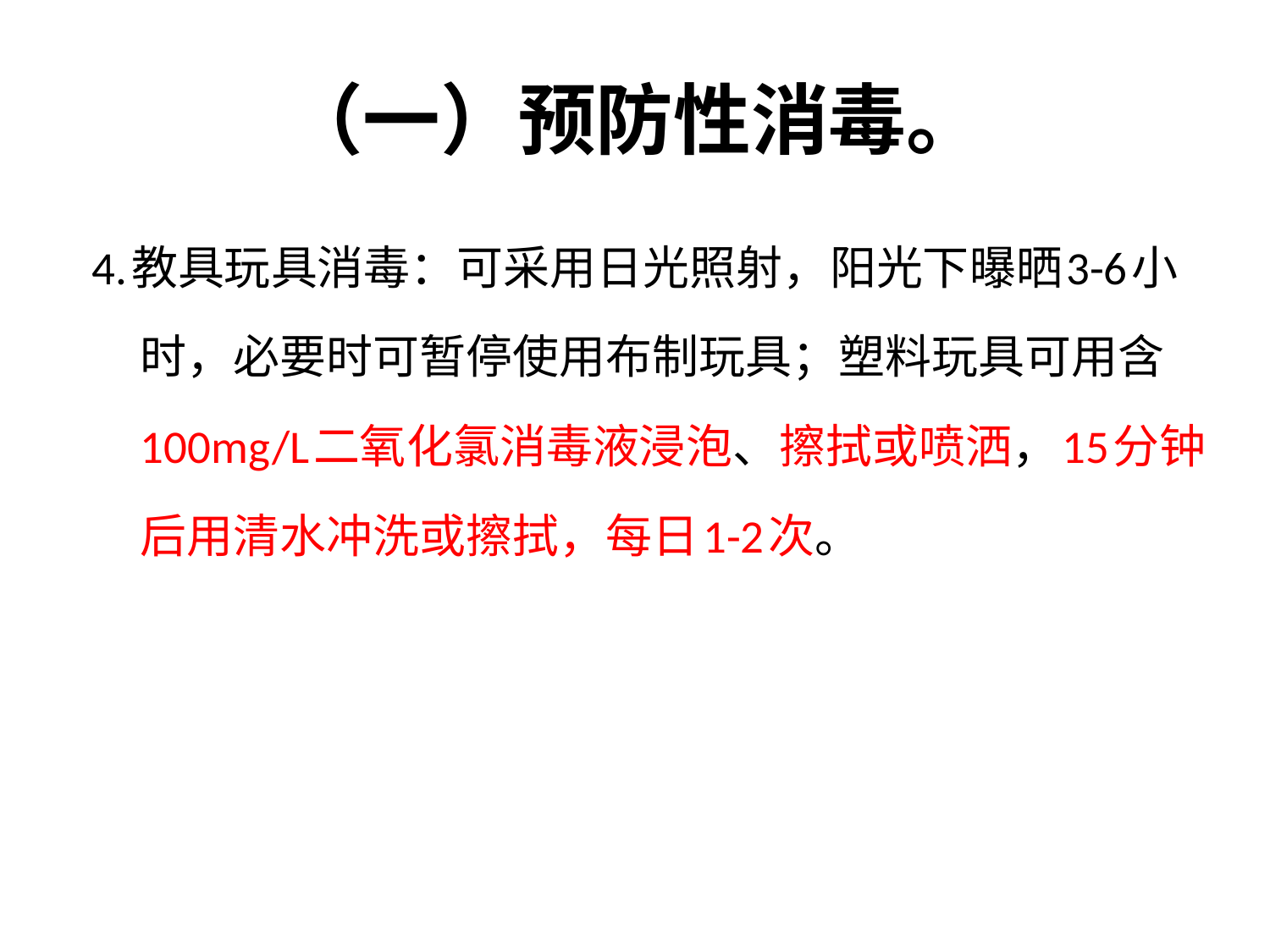

# （一）预防性消毒。
4.教具玩具消毒：可采用日光照射，阳光下曝晒3-6小时，必要时可暂停使用布制玩具；塑料玩具可用含100mg/L二氧化氯消毒液浸泡、擦拭或喷洒，15分钟后用清水冲洗或擦拭，每日1-2次。